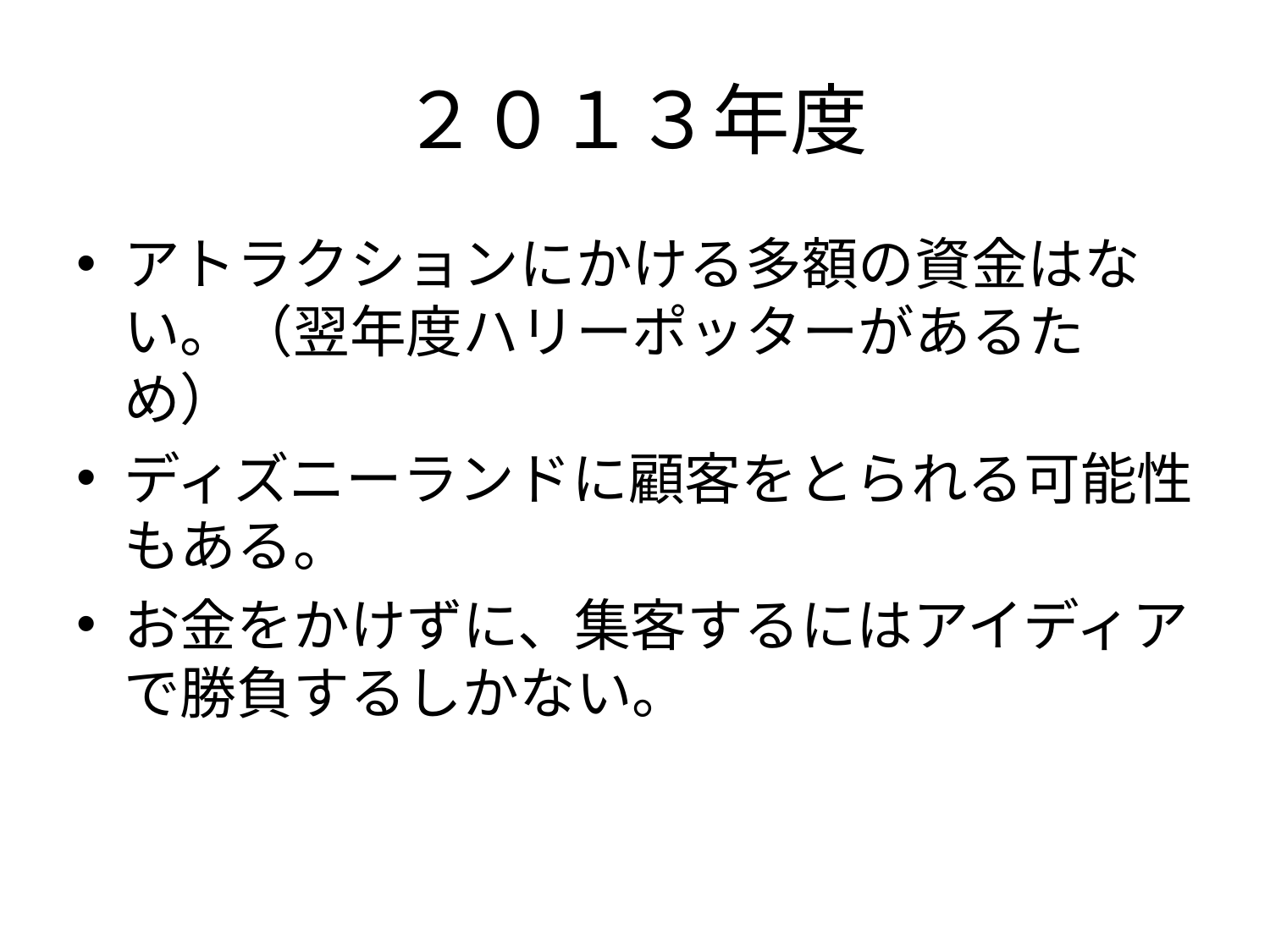

# ２０１３年度
アトラクションにかける多額の資金はない。（翌年度ハリーポッターがあるため）
ディズニーランドに顧客をとられる可能性もある。
お金をかけずに、集客するにはアイディアで勝負するしかない。